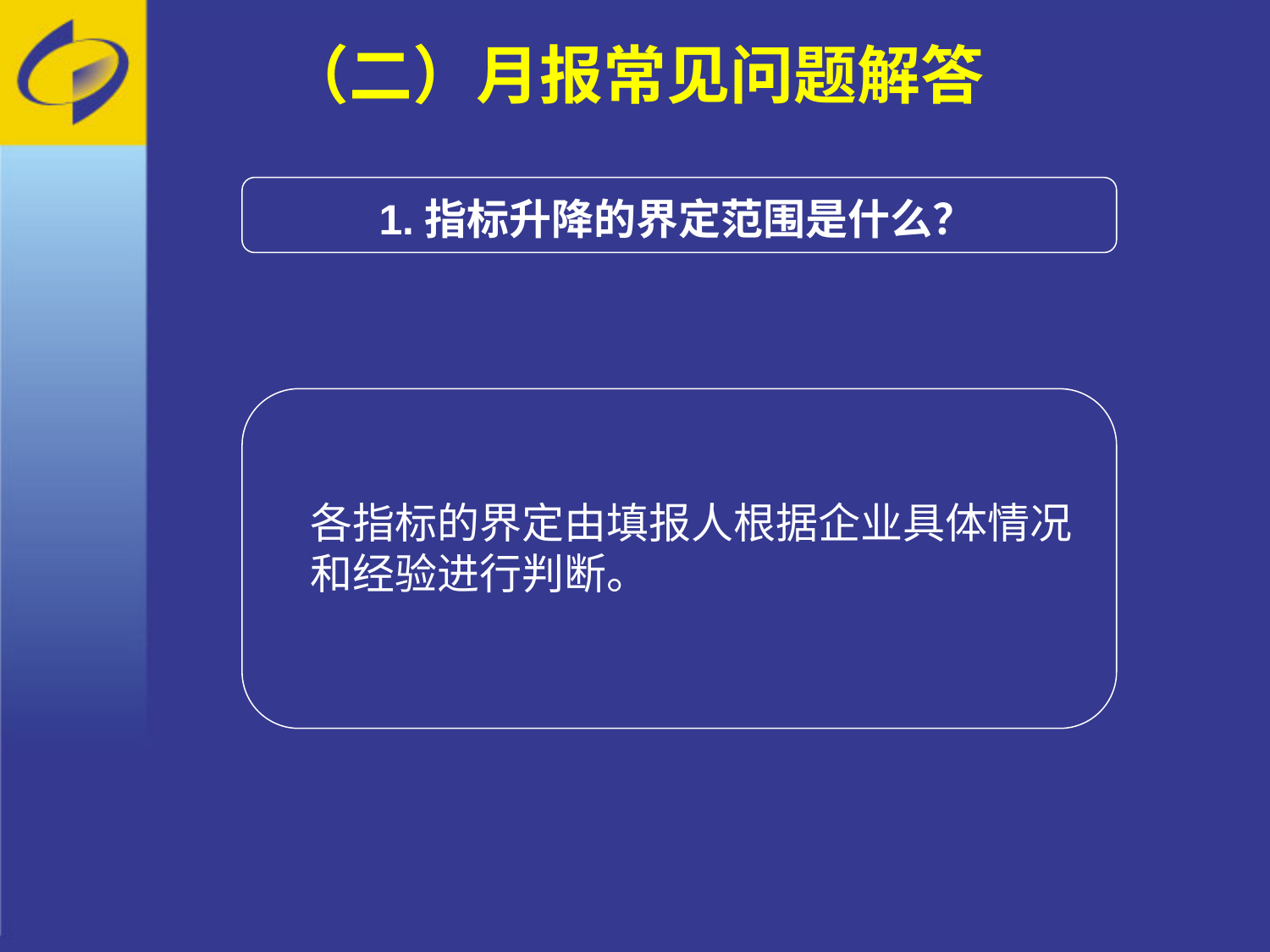

# （二）月报常见问题解答

1.指标升降的界定范围是什么？

各指标的界定由填报人根据企业具体情况和经验进行判断。